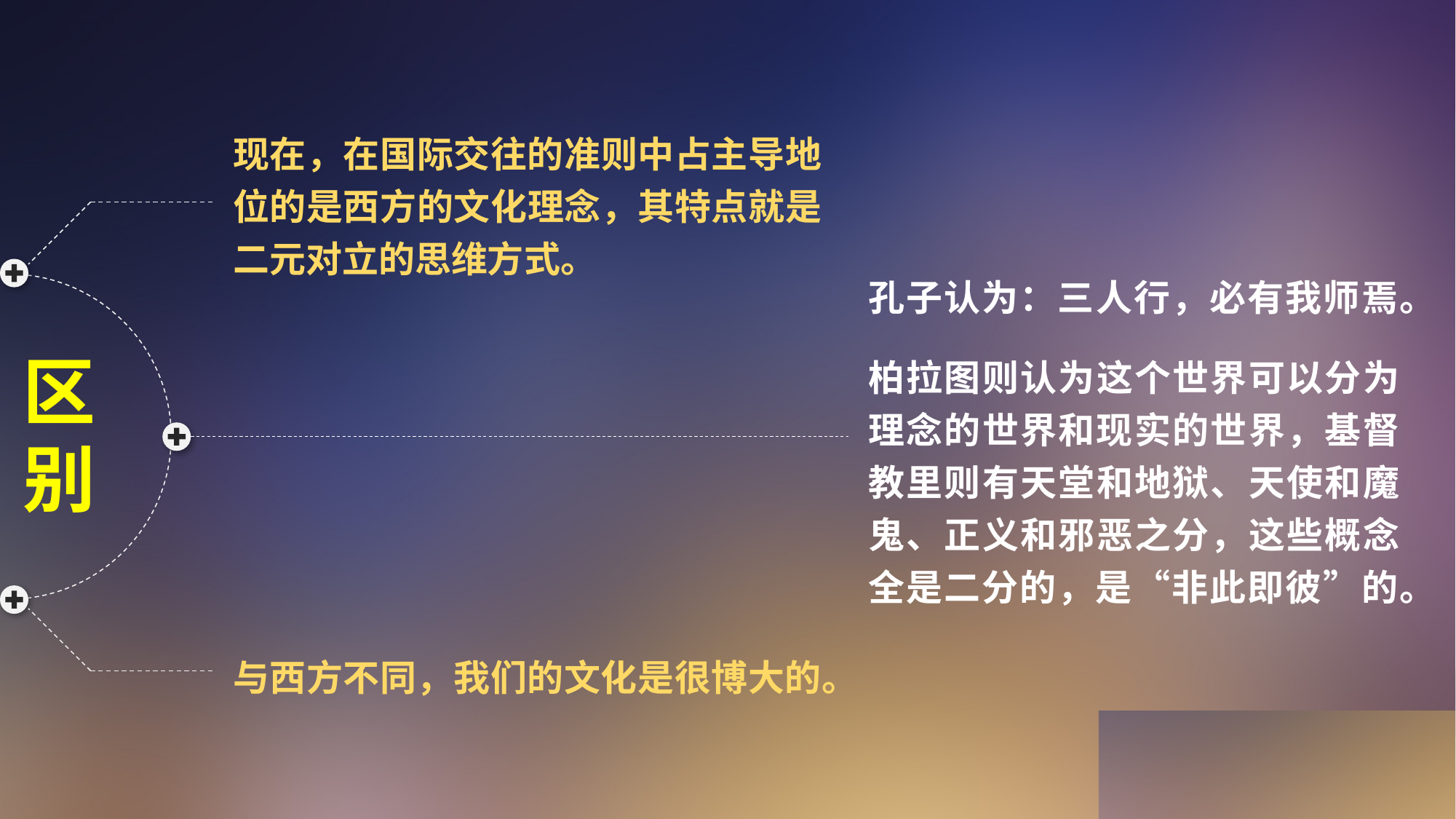

现在，在国际交往的准则中占主导地位的是西方的文化理念，其特点就是二元对立的思维方式。

孔子认为：三人行，必有我师焉。
柏拉图则认为这个世界可以分为理念的世界和现实的世界，基督教里则有天堂和地狱、天使和魔鬼、正义和邪恶之分，这些概念全是二分的，是“非此即彼”的。

区
别

与西方不同，我们的文化是很博大的。